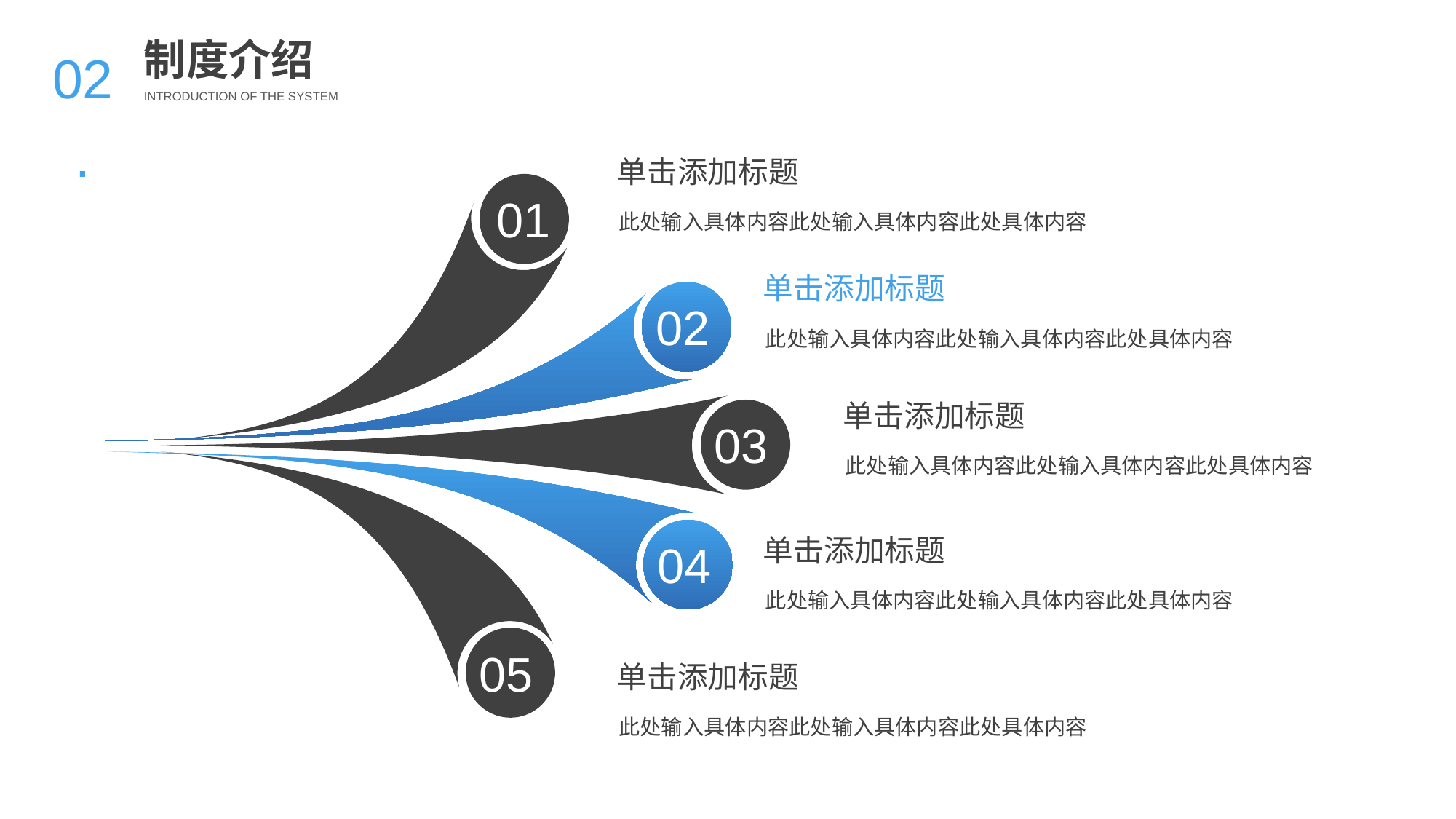

BY YUSHEN
02.
制度介绍
INTRODUCTION OF THE SYSTEM
单击添加标题
此处输入具体内容此处输入具体内容此处具体内容

01
单击添加标题
此处输入具体内容此处输入具体内容此处具体内容

02
单击添加标题
此处输入具体内容此处输入具体内容此处具体内容

03

04
单击添加标题
此处输入具体内容此处输入具体内容此处具体内容
05
单击添加标题
此处输入具体内容此处输入具体内容此处具体内容